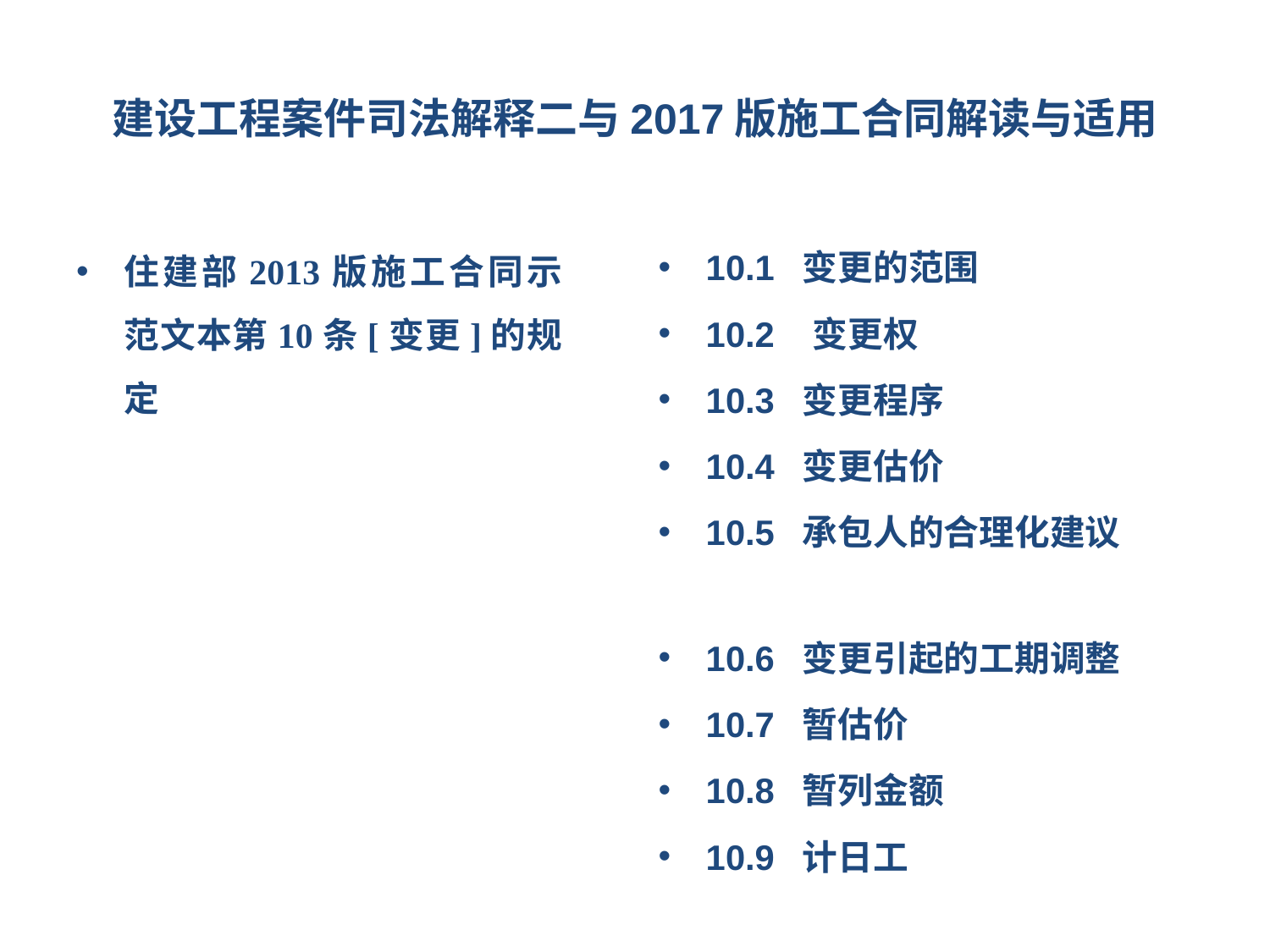

# 建设工程案件司法解释二与2017版施工合同解读与适用
住建部2013版施工合同示范文本第10条[变更]的规定

10.1  变更的范围
10.2   变更权
10.3  变更程序
10.4  变更估价
10.5  承包人的合理化建议
10.6  变更引起的工期调整
10.7  暂估价
10.8  暂列金额
10.9  计日工
47